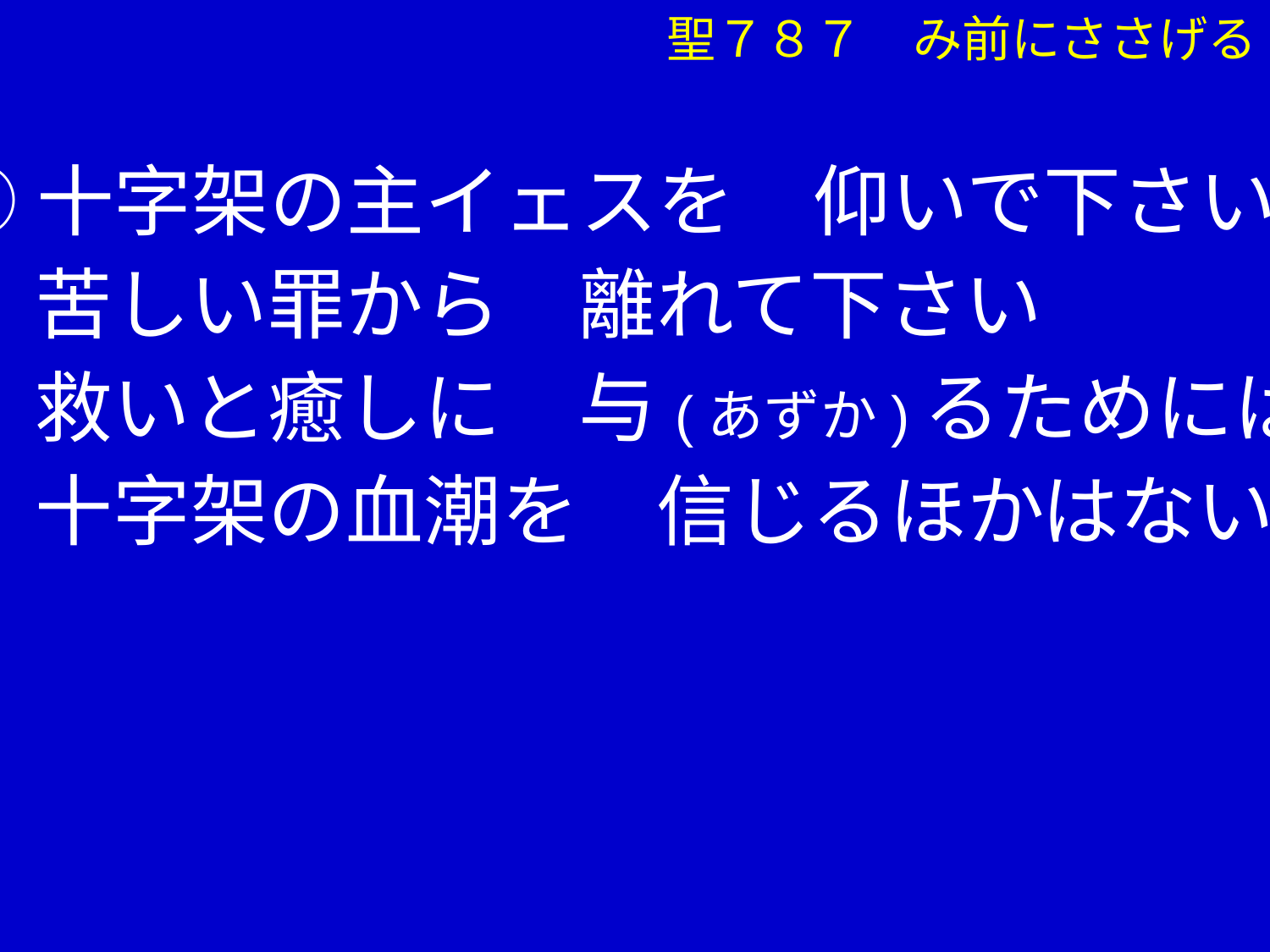

聖７８７　み前にささげる

②十字架の主イェスを　仰いで下さい
　 苦しい罪から　離れて下さい
　 救いと癒しに　与(あずか)るためには
　 十字架の血潮を　信じるほかはない